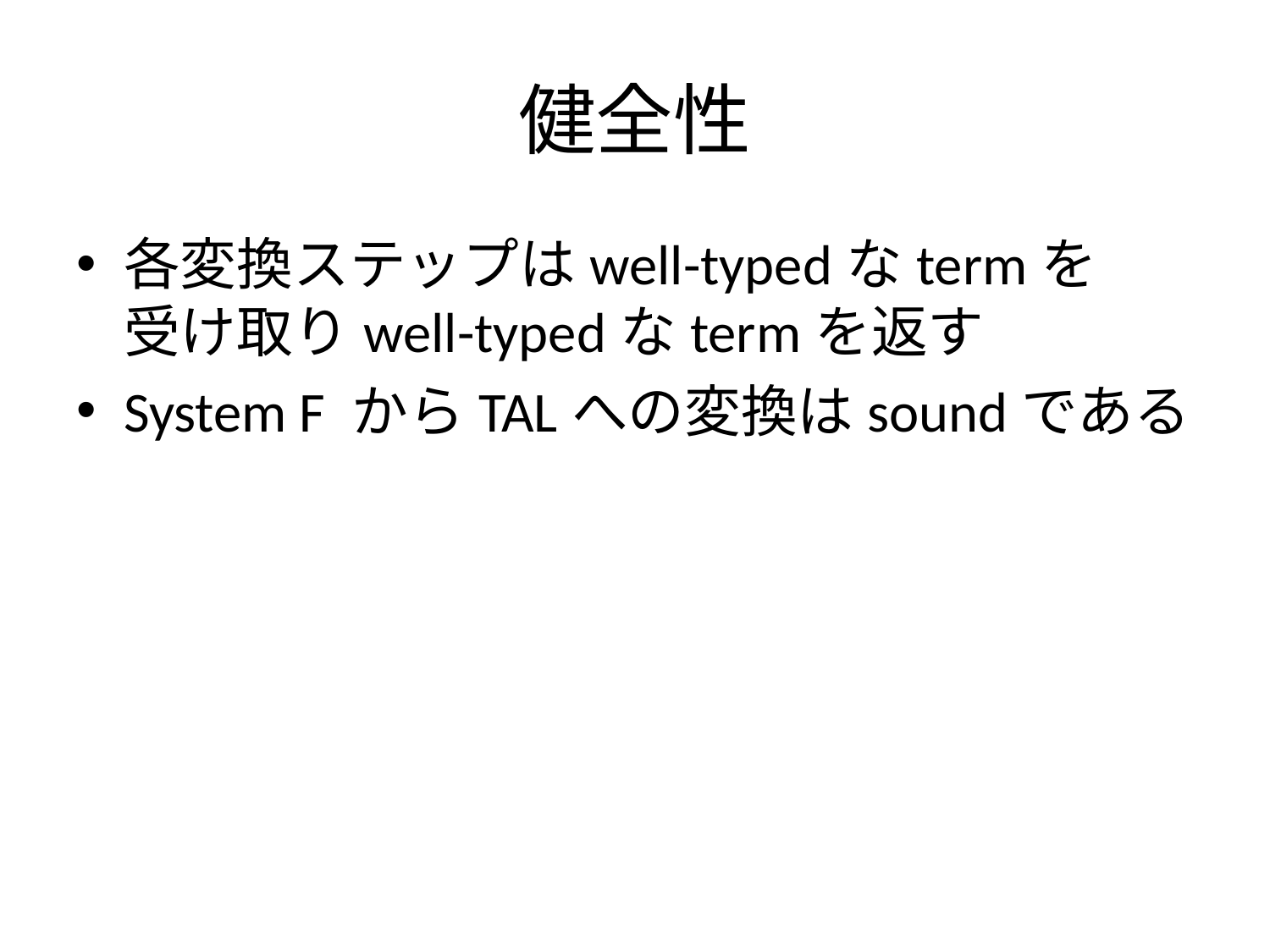

# 健全性
各変換ステップはwell-typedなtermを
受け取りwell-typedなtermを返す
System F からTALへの変換はsoundである